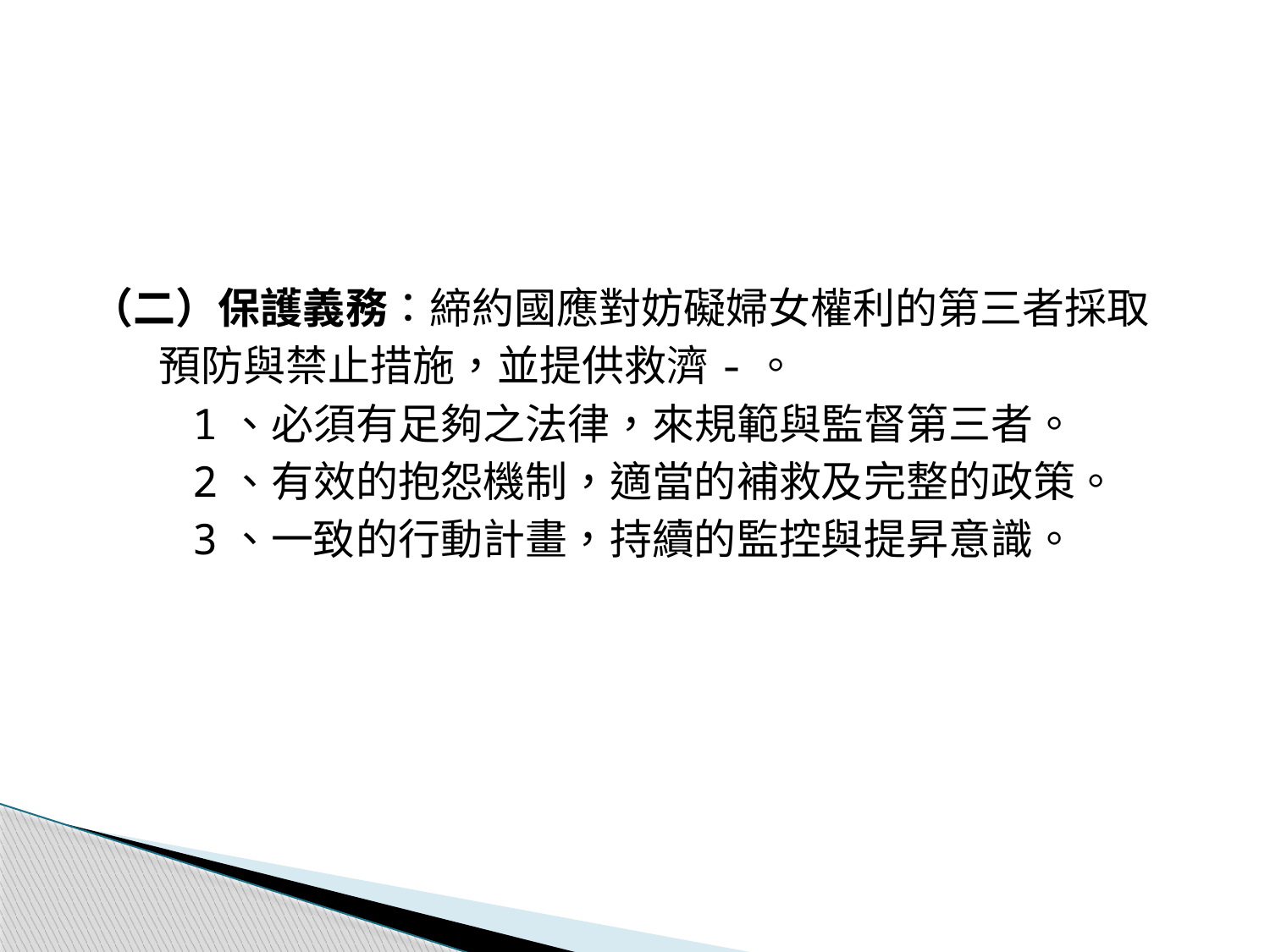

#
（二）保護義務：締約國應對妨礙婦女權利的第三者採取
      預防與禁止措施，並提供救濟-。
    1、必須有足夠之法律，來規範與監督第三者。
    2、有效的抱怨機制，適當的補救及完整的政策。
    3、一致的行動計畫，持續的監控與提昇意識。